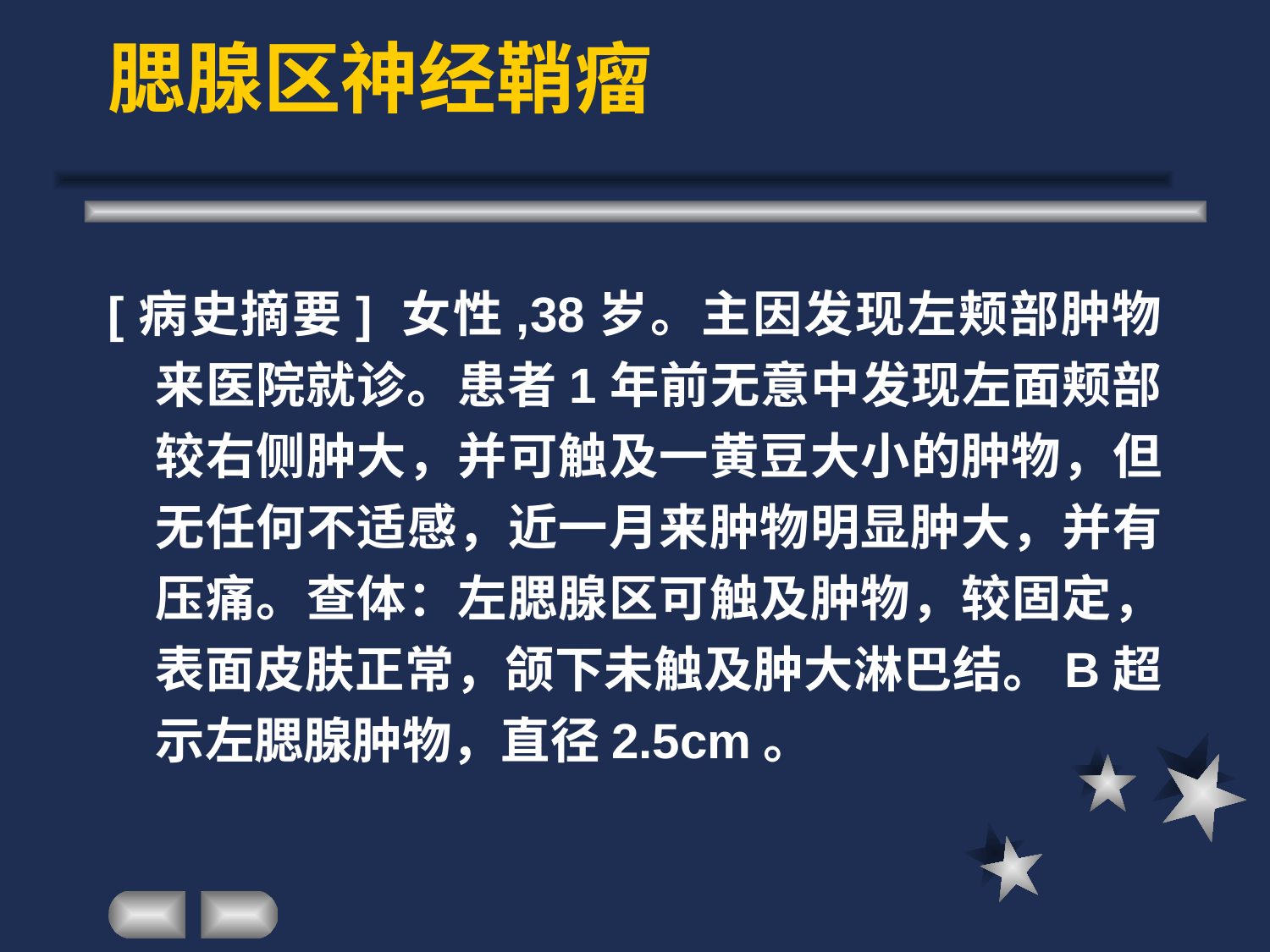

# 腮腺区神经鞘瘤
[病史摘要] 女性,38岁。主因发现左颊部肿物来医院就诊。患者1年前无意中发现左面颊部较右侧肿大，并可触及一黄豆大小的肿物，但无任何不适感，近一月来肿物明显肿大，并有压痛。查体：左腮腺区可触及肿物，较固定，表面皮肤正常，颌下未触及肿大淋巴结。B超示左腮腺肿物，直径2.5cm。